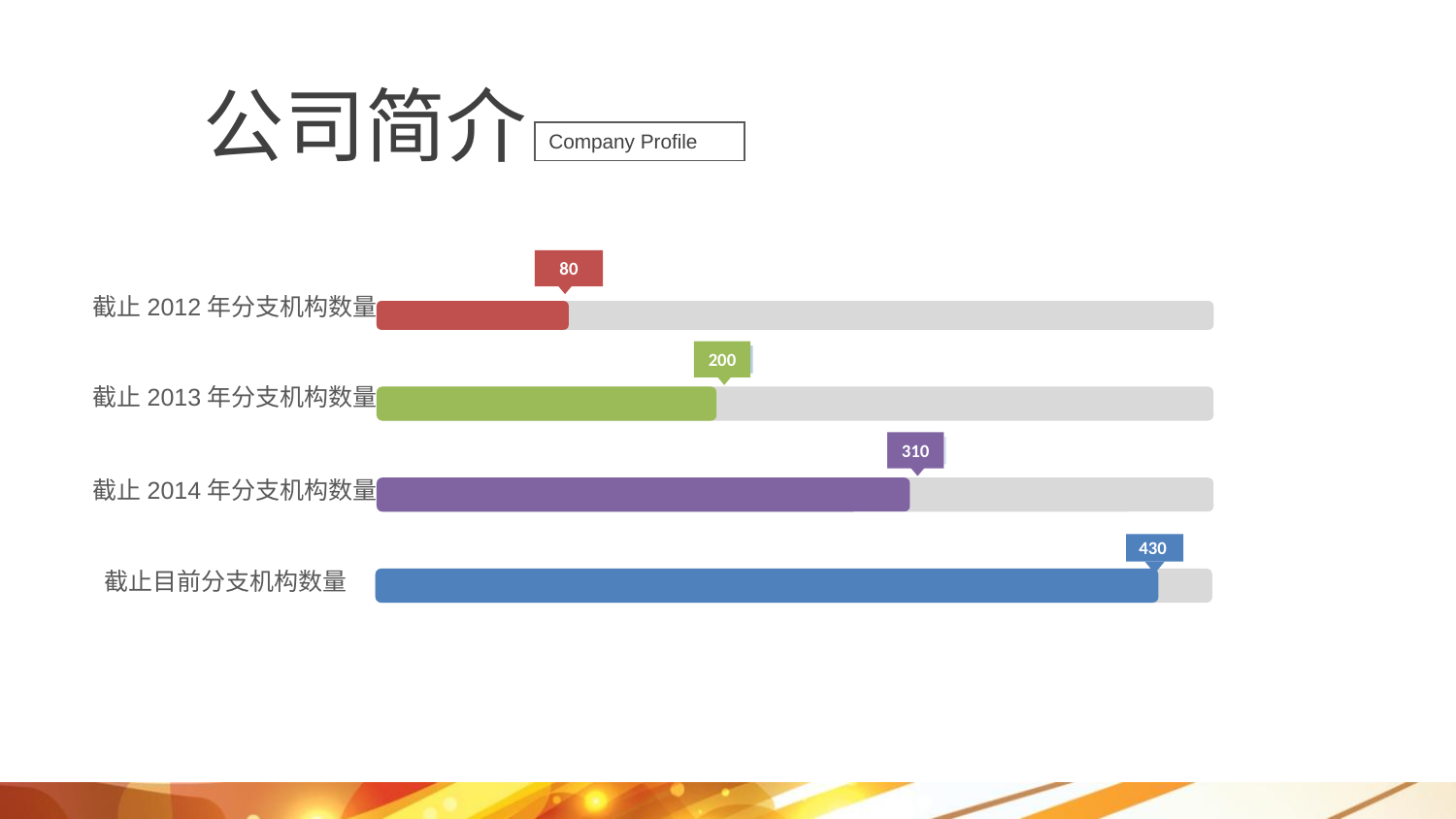

公司简介
Company Profile
80

截止2012年分支机构数量

200

截止2013年分支机构数量

310

截止2014年分支机构数量

430

截止目前分支机构数量